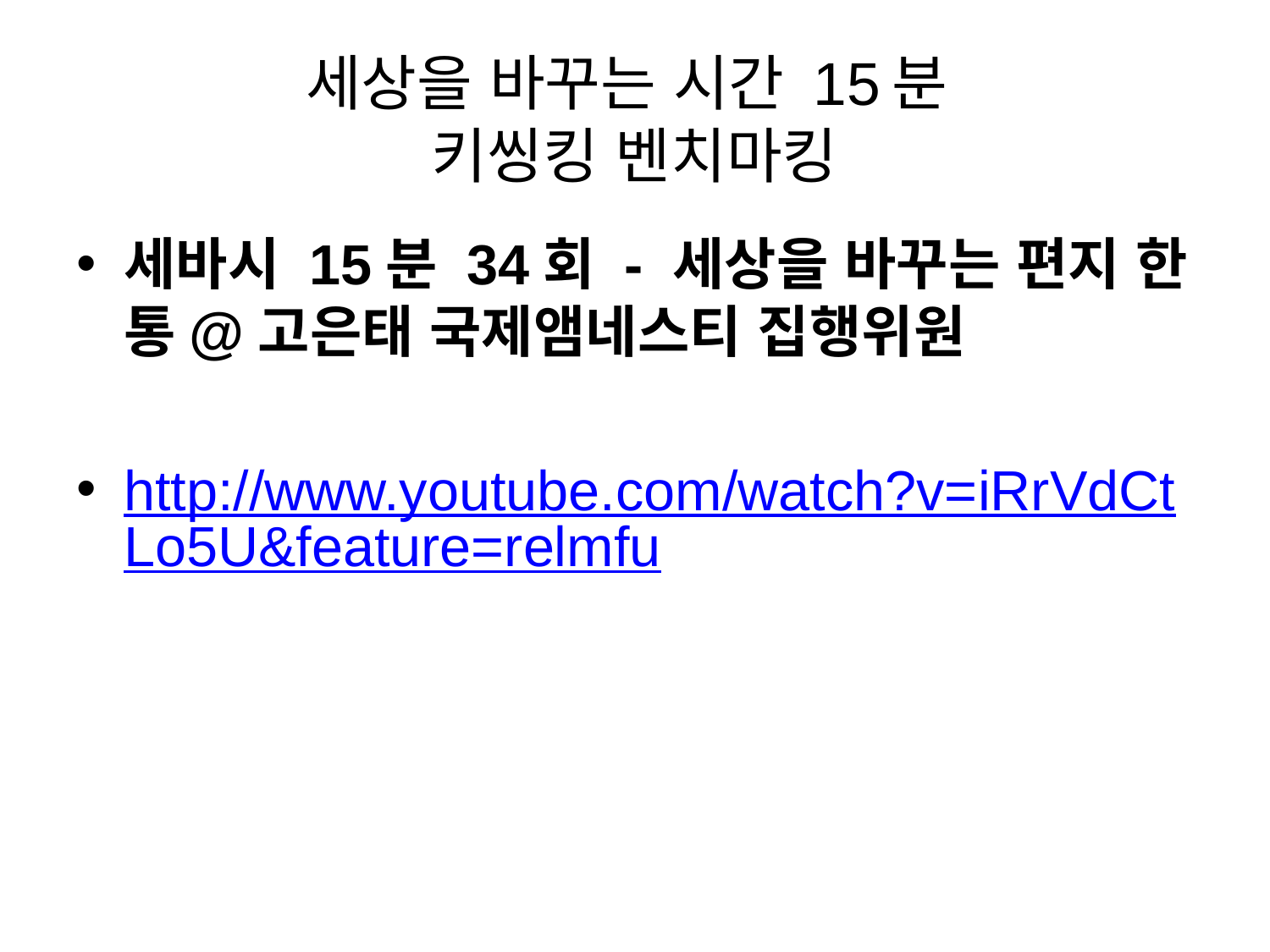

# 세상을 바꾸는 시간 15분 키씽킹 벤치마킹
세바시 15분 34회 - 세상을 바꾸는 편지 한 통@고은태 국제앰네스티 집행위원

http://www.youtube.com/watch?v=iRrVdCtLo5U&feature=relmfu